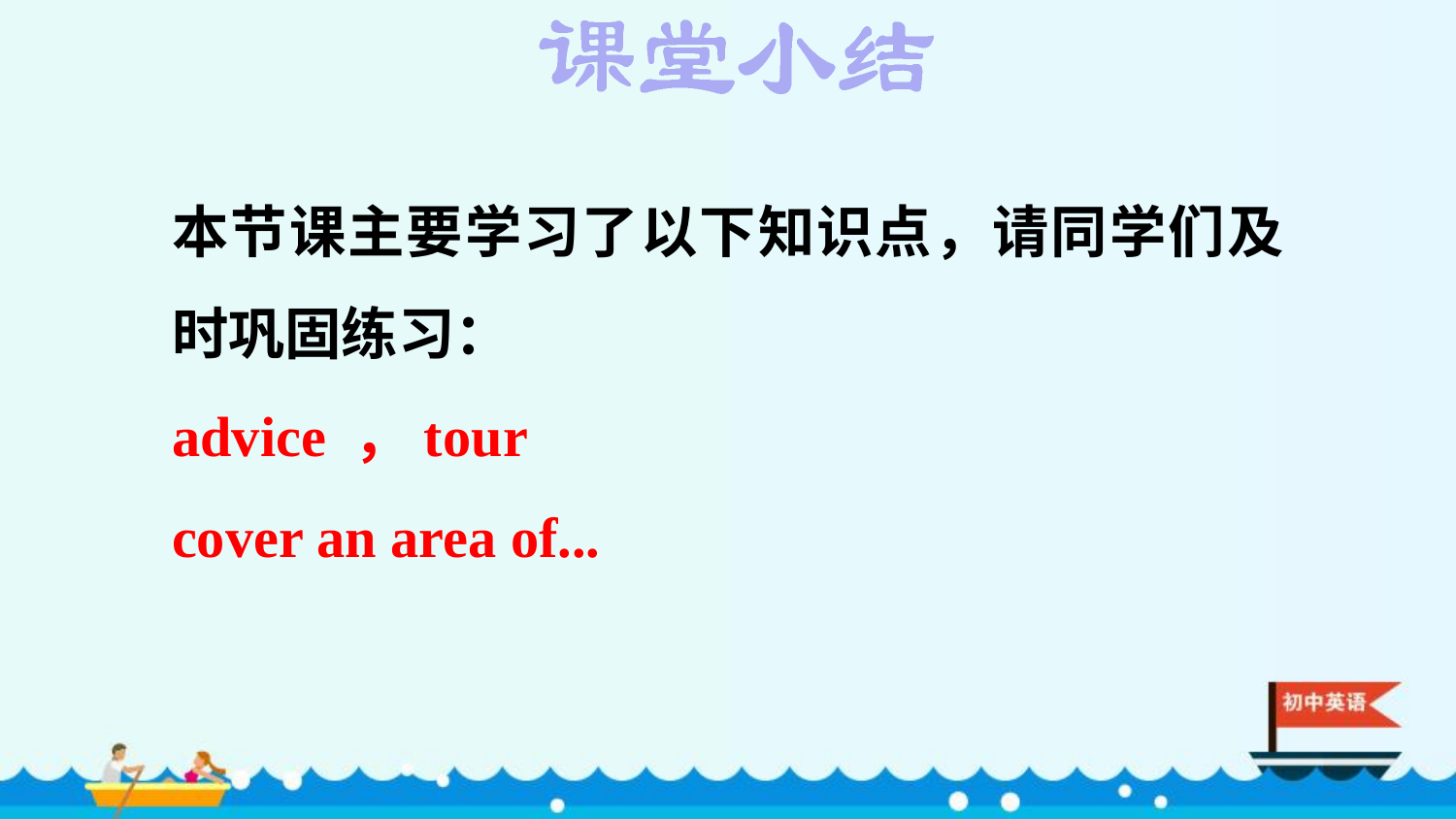

本节课主要学习了以下知识点，请同学们及时巩固练习：
advice ，tour
cover an area of...